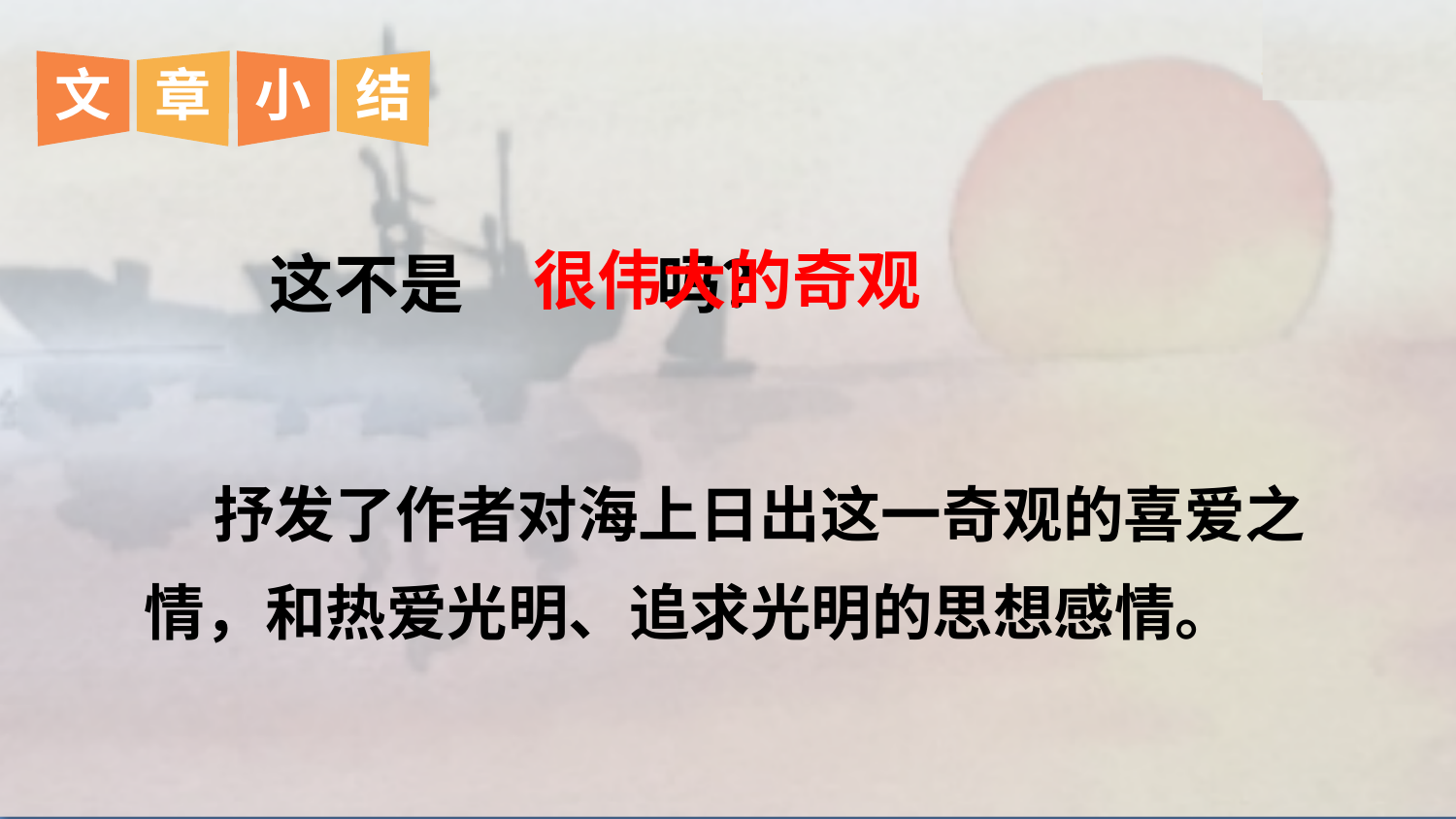

文
章
小
结
很伟大的奇观
    这不是             吗？
    抒发了作者对海上日出这一奇观的喜爱之情，和热爱光明、追求光明的思想感情。